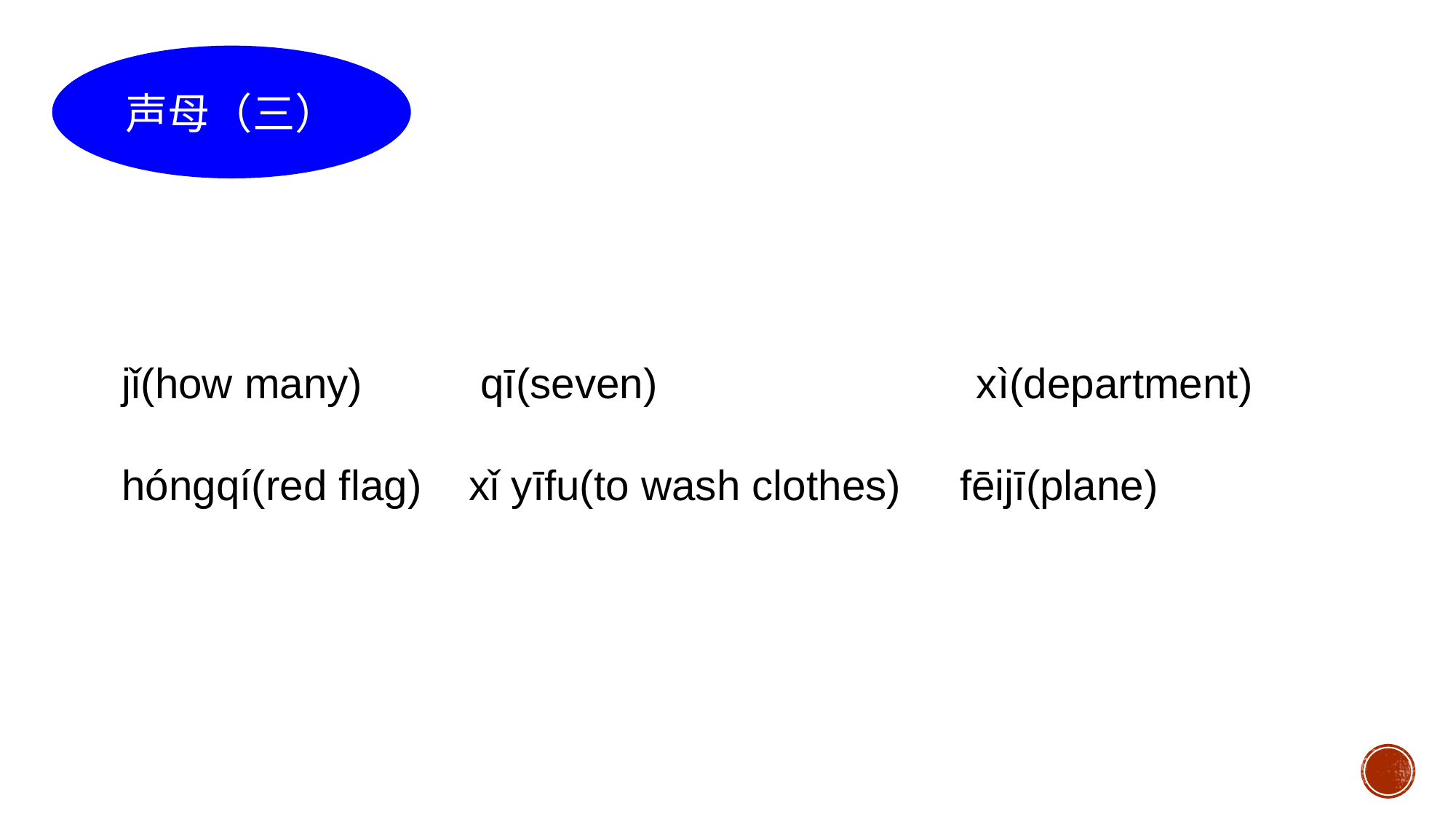

声母（三）
jǐ(how many)          qī(seven)                           xì(department)
hóngqí(red flag)    xǐ yīfu(to wash clothes)     fēijī(plane)